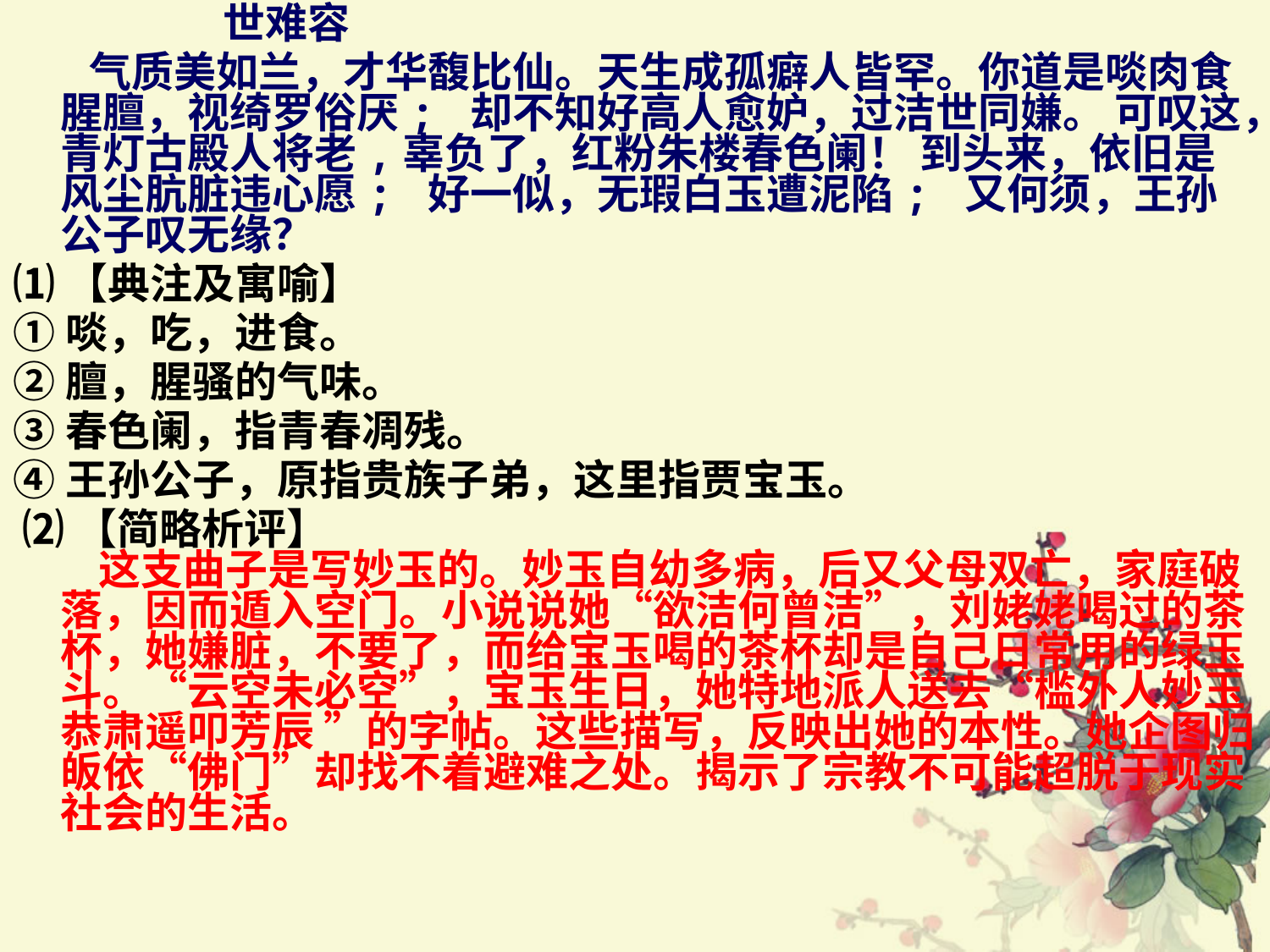

世难容
       气质美如兰，才华馥比仙。天生成孤癖人皆罕。你道是啖肉食腥膻，视绮罗俗厌; 却不知好高人愈妒，过洁世同嫌。 可叹这，青灯古殿人将老,辜负了，红粉朱楼春色阑！ 到头来，依旧是风尘肮脏违心愿; 好一似，无瑕白玉遭泥陷; 又何须，王孙公子叹无缘？
⑴【典注及寓喻】
①啖，吃，进食。
②膻，腥骚的气味。
③春色阑，指青春凋残。
④王孙公子，原指贵族子弟，这里指贾宝玉。
 ⑵【简略析评】
    这支曲子是写妙玉的。妙玉自幼多病，后又父母双亡，家庭破落，因而遁入空门。小说说她“欲洁何曾洁”，刘姥姥喝过的茶杯，她嫌脏，不要了，而给宝玉喝的茶杯却是自己日常用的绿玉斗。“云空未必空”，宝玉生日，她特地派人送去“槛外人妙玉恭肃遥叩芳辰 ”的字帖。这些描写，反映出她的本性。她企图归皈依“佛门”却找不着避难之处。揭示了宗教不可能超脱于现实社会的生活。